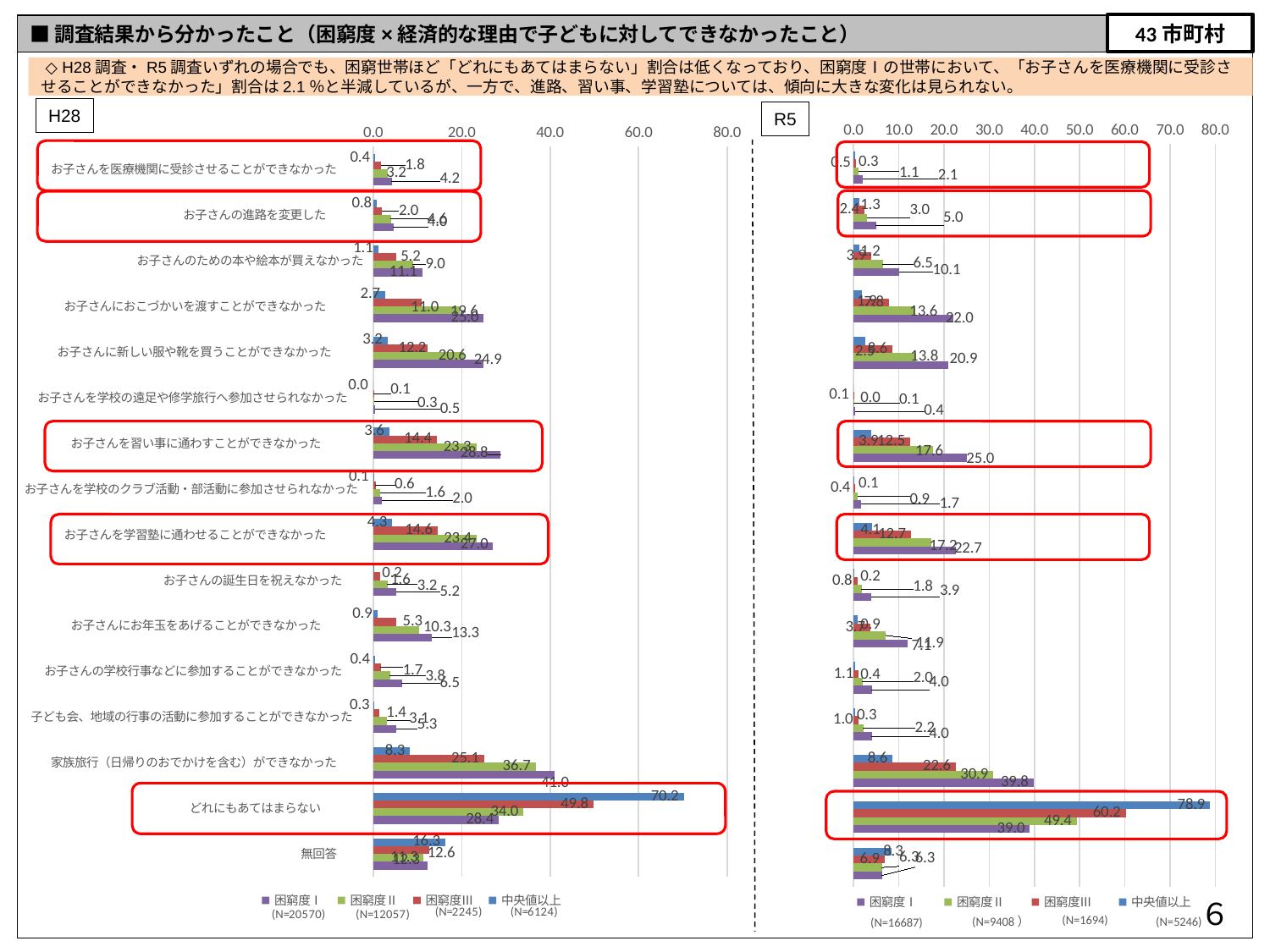

43市町村

■調査結果から分かったこと（困窮度×経済的な理由で子どもに対してできなかったこと）
 ◇ H28調査・R5調査いずれの場合でも、困窮世帯ほど「どれにもあてはまらない」割合は低くなっており、困窮度Ⅰの世帯において、「お子さんを医療機関に受診させることができなかった」割合は2.1％と半減しているが、一方で、進路、習い事、学習塾については、傾向に大きな変化は見られない。

### Chart

| Category | 中央値以上 | 困窮度Ⅲ | 困窮度Ⅱ | 困窮度Ⅰ |
|---|---|---|---|---|
| お子さんを医療機関に受診させることができなかった             | 0.4 | 1.8 | 3.2 | 4.2 |
| お子さんの進路を変更した                 | 0.8 | 2.0 | 4.0 | 4.6 |
| お子さんのための本や絵本が買えなかった   | 1.1 | 5.2 | 9.0 | 11.1 |
| お子さんにおこづかいを渡すことができなかった                 | 2.7 | 11.0 | 19.6 | 25.0 |
| お子さんに新しい服や靴を買うことができなかった               | 3.2 | 12.2 | 20.6 | 24.9 |
| お子さんを学校の遠足や修学旅行へ参加させられなかった         | 0.0 | 0.1 | 0.3 | 0.5 |
| お子さんを習い事に通わすことができなかった                   | 3.6 | 14.4 | 23.3 | 28.8 |
| お子さんを学校のクラブ活動・部活動に参加させられなかった     | 0.1 | 0.6 | 1.6 | 2.0 |
| お子さんを学習塾に通わせることができなかった                 | 4.3 | 14.6 | 23.4 | 27.0 |
| お子さんの誕生日を祝えなかった           | 0.2 | 1.6 | 3.2 | 5.2 |
| お子さんにお年玉をあげることができなかった                   | 0.9 | 5.3 | 10.3 | 13.3 |
| お子さんの学校行事などに参加することができなかった           | 0.4 | 1.7 | 3.8 | 6.5 |
| 子ども会、地域の行事の活動に参加することができなかった       | 0.3 | 1.4 | 3.1 | 5.3 |
| 家族旅行（日帰りのおでかけを含む）ができなかった             | 8.3 | 25.1 | 36.7 | 41.0 |
| どれにもあてはまらない                   | 70.2 | 49.8 | 34.0 | 28.4 |
|   無回答             | 16.3 | 12.6 | 11.3 | 12.3 |
H28
R5

### Chart

| Category | 中央値以上 | 困窮度Ⅲ | 困窮度Ⅱ | 困窮度Ⅰ |
|---|---|---|---|---|
| お子さんを医療機関に受診させることができなかった             | 0.3 | 0.5 | 1.1 | 2.1 |
| お子さんの進路を変更した                 | 1.3 | 2.4 | 3.0 | 5.0 |
| お子さんのための本や絵本が買えなかった   | 1.2 | 3.9 | 6.5 | 10.1 |
| お子さんにおこづかいを渡すことができなかった                 | 1.9 | 7.8 | 13.6 | 22.0 |
| お子さんに新しい服や靴を買うことができなかった               | 2.5 | 8.6 | 13.8 | 20.9 |
| お子さんを学校の遠足や修学旅行へ参加させられなかった         | 0.0 | 0.1 | 0.1 | 0.4 |
| お子さんを習い事に通わすことができなかった                   | 3.9 | 12.5 | 17.6 | 25.0 |
| お子さんを学校のクラブ活動・部活動に参加させられなかった     | 0.1 | 0.4 | 0.9 | 1.7 |
| お子さんを学習塾に通わせることができなかった                 | 4.1 | 12.7 | 17.2 | 22.7 |
| お子さんの誕生日を祝えなかった           | 0.2 | 0.8 | 1.8 | 3.9 |
| お子さんにお年玉をあげることができなかった                   | 0.9 | 3.7 | 7.1 | 11.9 |
| お子さんの学校行事などに参加することができなかった           | 0.4 | 1.1 | 2.0 | 4.0 |
| 子ども会、地域の行事の活動に参加することができなかった       | 0.3 | 1.0 | 2.2 | 4.0 |
| 家族旅行（日帰りのおでかけを含む）ができなかった             | 8.6 | 22.6 | 30.9 | 39.8 |
| どれにもあてはまらない                   | 78.9 | 60.2 | 49.4 | 39.0 |
|   無回答             | 8.3 | 6.9 | 6.3 | 6.3 |

(N=1694)
(N=9408）
(N=5246)
(N=16687)